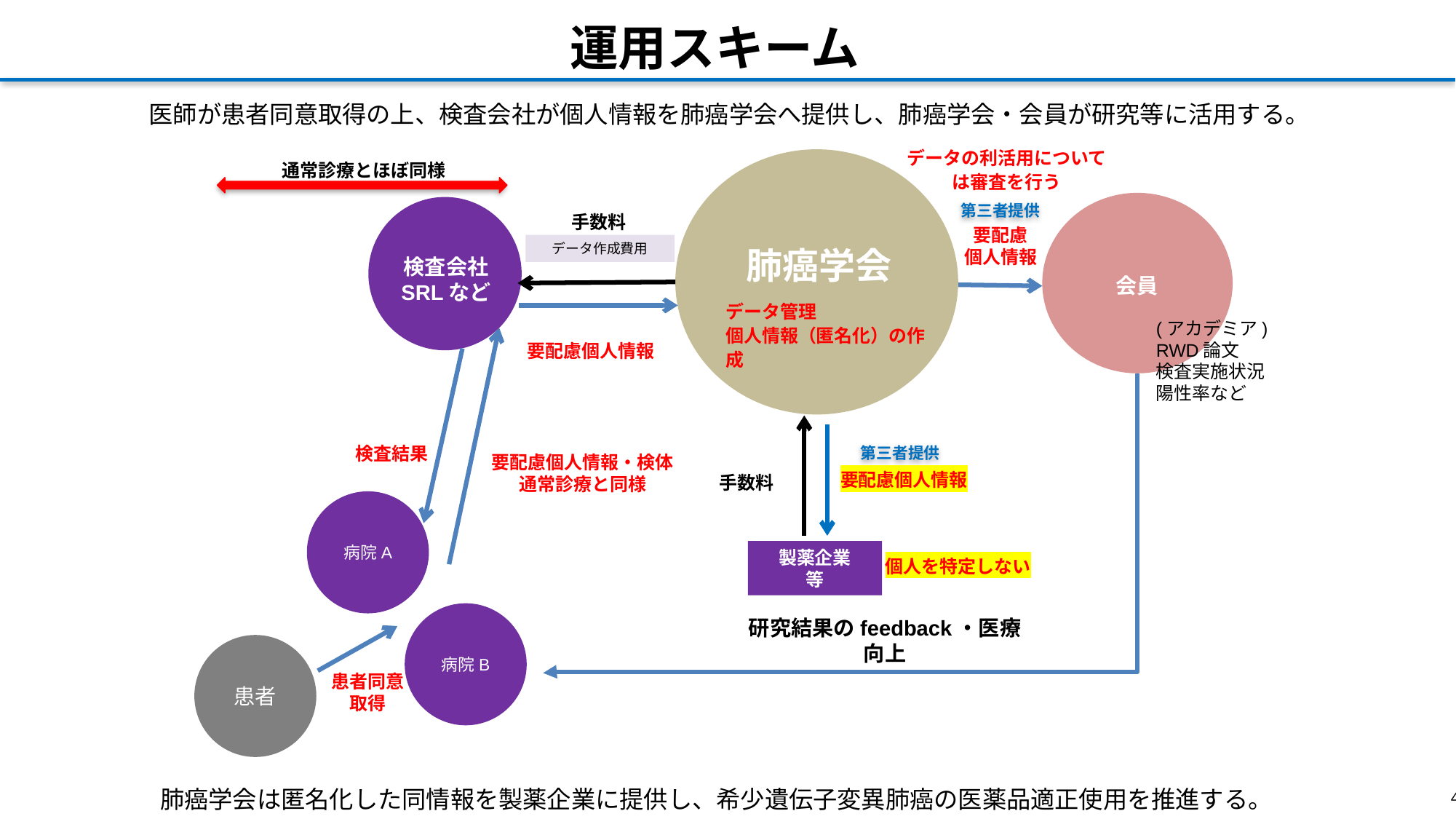

運用スキーム

医師が患者同意取得の上、検査会社が個人情報を肺癌学会へ提供し、肺癌学会・会員が研究等に活用する。
データの利活用については審査を行う

通常診療とほぼ同様

第三者提供

手数料
要配慮
個人情報
データ作成費用
肺癌学会
検査会社
SRLなど
会員
データ管理
個人情報（匿名化）の作成
(アカデミア)
RWD論文
検査実施状況
陽性率など
要配慮個人情報
検査結果
第三者提供
要配慮個人情報・検体
通常診療と同様
要配慮個人情報
手数料
病院A
製薬企業
等
個人を特定しない
病院B
研究結果のfeedback・医療向上
患者
患者同意
取得
肺癌学会は匿名化した同情報を製薬企業に提供し、希少遺伝子変異肺癌の医薬品適正使用を推進する。